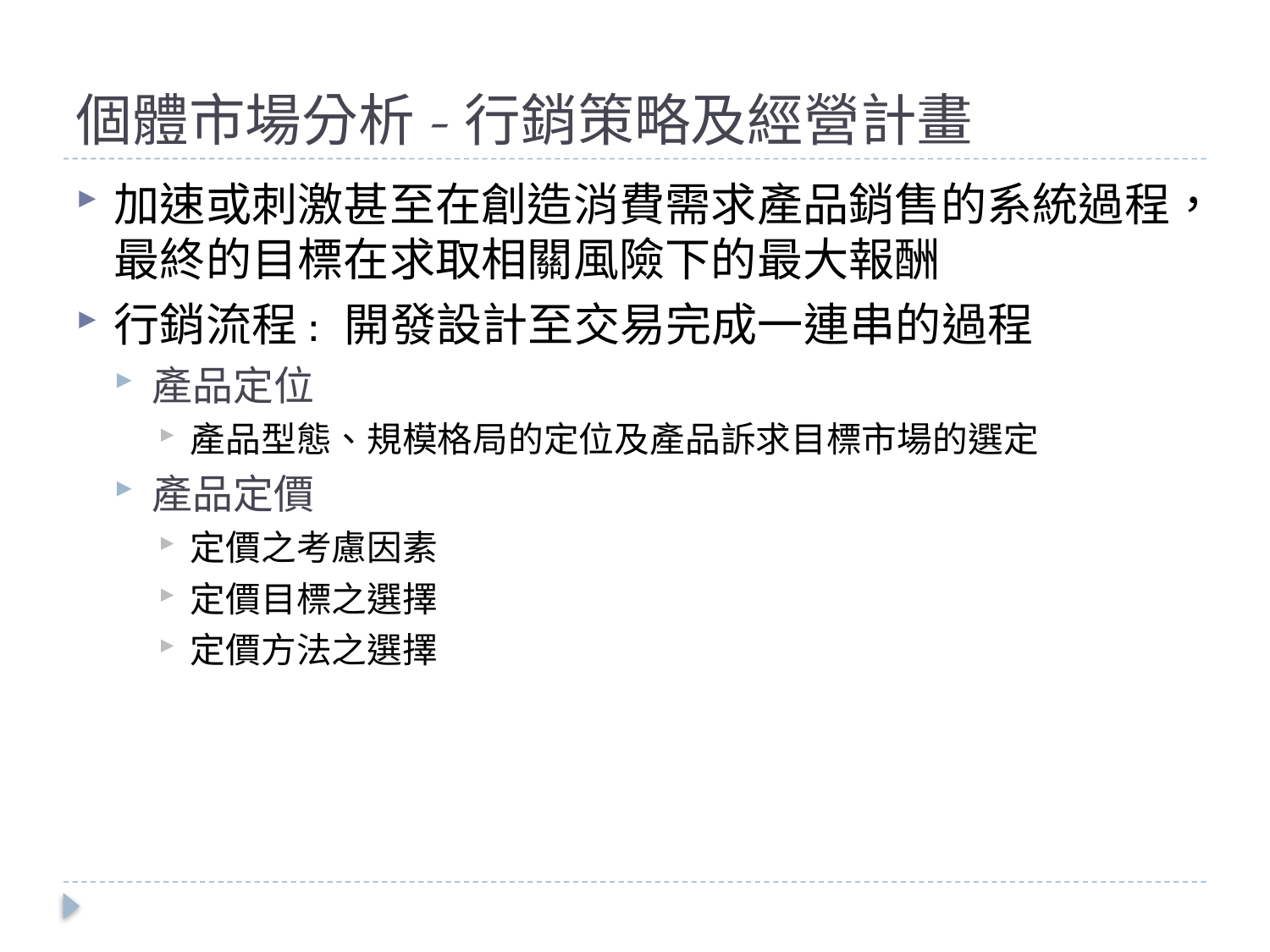

# 個體市場分析-行銷策略及經營計畫
加速或刺激甚至在創造消費需求產品銷售的系統過程，最終的目標在求取相關風險下的最大報酬
行銷流程: 開發設計至交易完成一連串的過程
產品定位
產品型態、規模格局的定位及產品訴求目標市場的選定
產品定價
定價之考慮因素
定價目標之選擇
定價方法之選擇